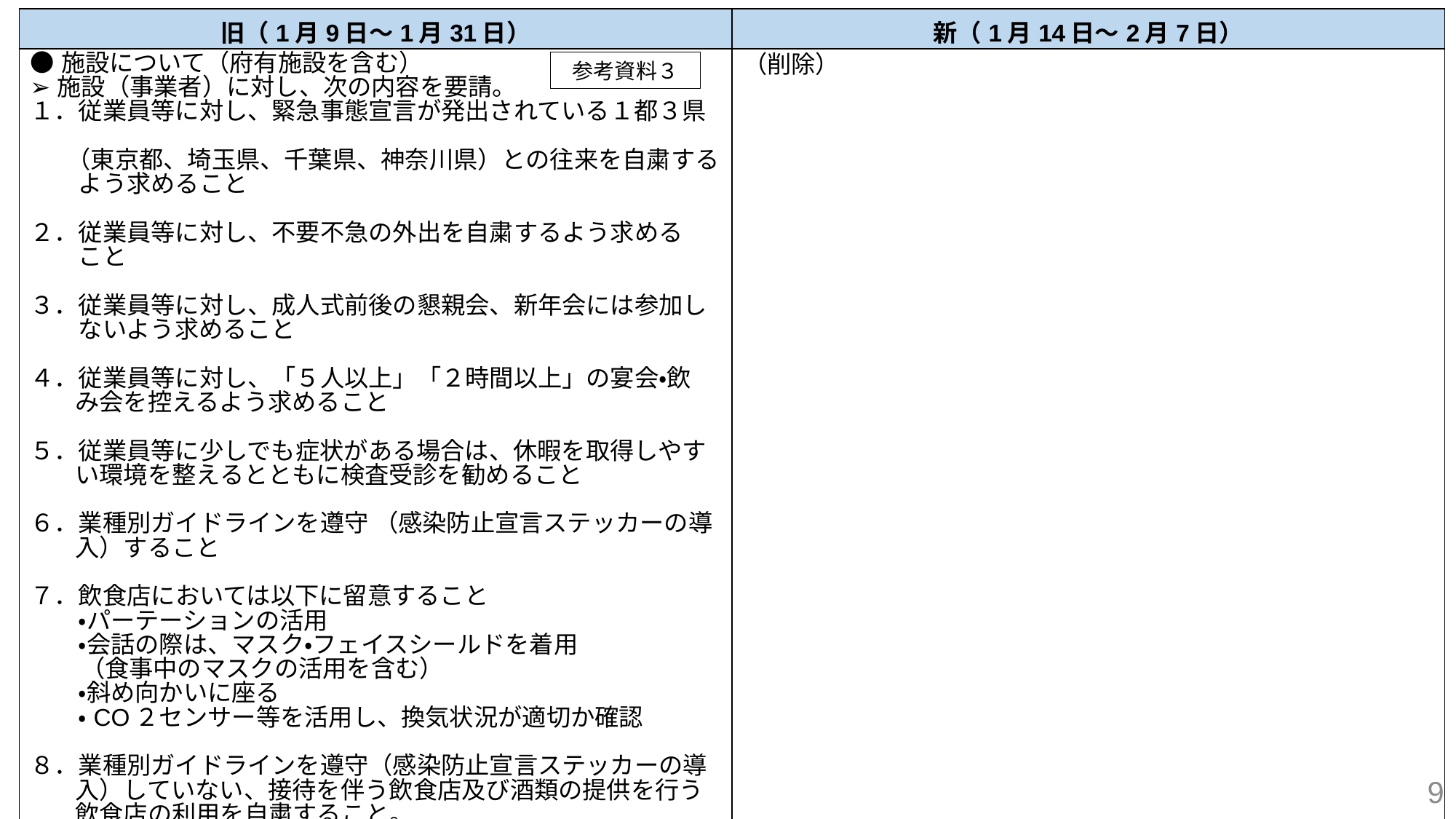

| 旧（1月9日～1月31日） | 新（1月14日～2月7日） |
| --- | --- |
| ●施設について（府有施設を含む） ➢施設（事業者）に対し、次の内容を要請。 １．従業員等に対し、緊急事態宣言が発出されている１都３県　 　（東京都、埼玉県、千葉県、神奈川県）との往来を自粛する 　　よう求めること ２．従業員等に対し、不要不急の外出を自粛するよう求める　 　　こと ３．従業員等に対し、成人式前後の懇親会、新年会には参加し 　　ないよう求めること ４．従業員等に対し、「５人以上」「２時間以上」の宴会・飲 み会を控えるよう求めること ５．従業員等に少しでも症状がある場合は、休暇を取得しやす い環境を整えるとともに検査受診を勧めること 　　 ６．業種別ガイドラインを遵守 （感染防止宣言ステッカーの導 入）すること ７．飲食店においては以下に留意すること 　　・パーテーションの活用 　　・会話の際は、マスク・フェイスシールドを着用 （食事中のマスクの活用を含む） 　　・斜め向かいに座る 　　・CO２センサー等を活用し、換気状況が適切か確認 　 ８．業種別ガイドラインを遵守（感染防止宣言ステッカーの導 入）していない、接待を伴う飲食店及び酒類の提供を行う 飲食店の利用を自粛すること。 | （削除） |

参考資料３

9